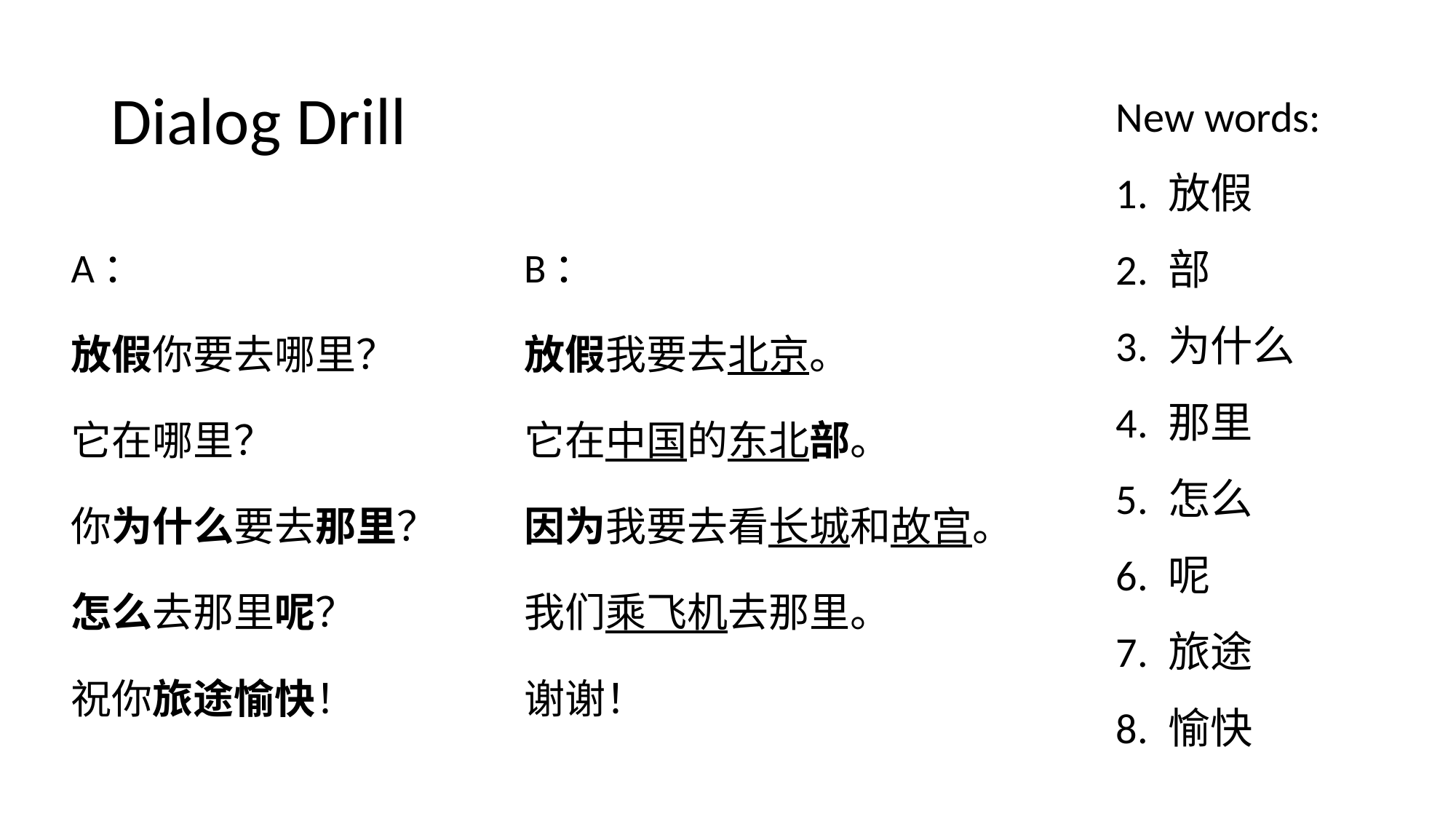

# Dialog Drill
New words:
1. 放假
2. 部
3. 为什么
4. 那里
5. 怎么
6. 呢
7. 旅途
8. 愉快
A：
放假你要去哪里？
它在哪里？
你为什么要去那里？
怎么去那里呢？
祝你旅途愉快！
B：
放假我要去北京。
它在中国的东北部。
因为我要去看长城和故宫。
我们乘飞机去那里。
谢谢！